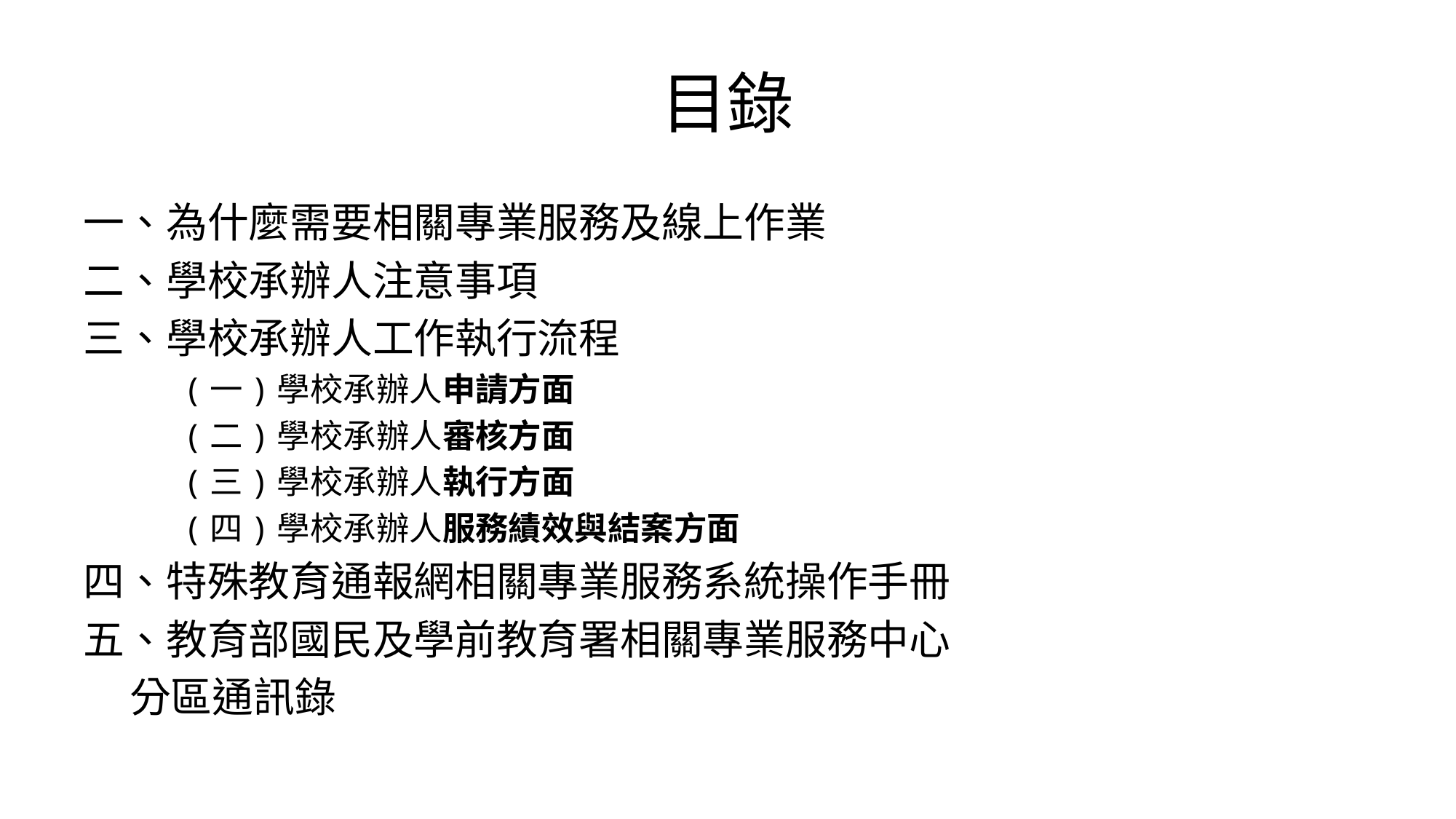

# 目錄
一、為什麼需要相關專業服務及線上作業
二、學校承辦人注意事項
三、學校承辦人工作執行流程
     (一)學校承辦人申請方面
     (二)學校承辦人審核方面
     (三)學校承辦人執行方面
     (四)學校承辦人服務績效與結案方面
四、特殊教育通報網相關專業服務系統操作手冊
五、教育部國民及學前教育署相關專業服務中心
    分區通訊錄